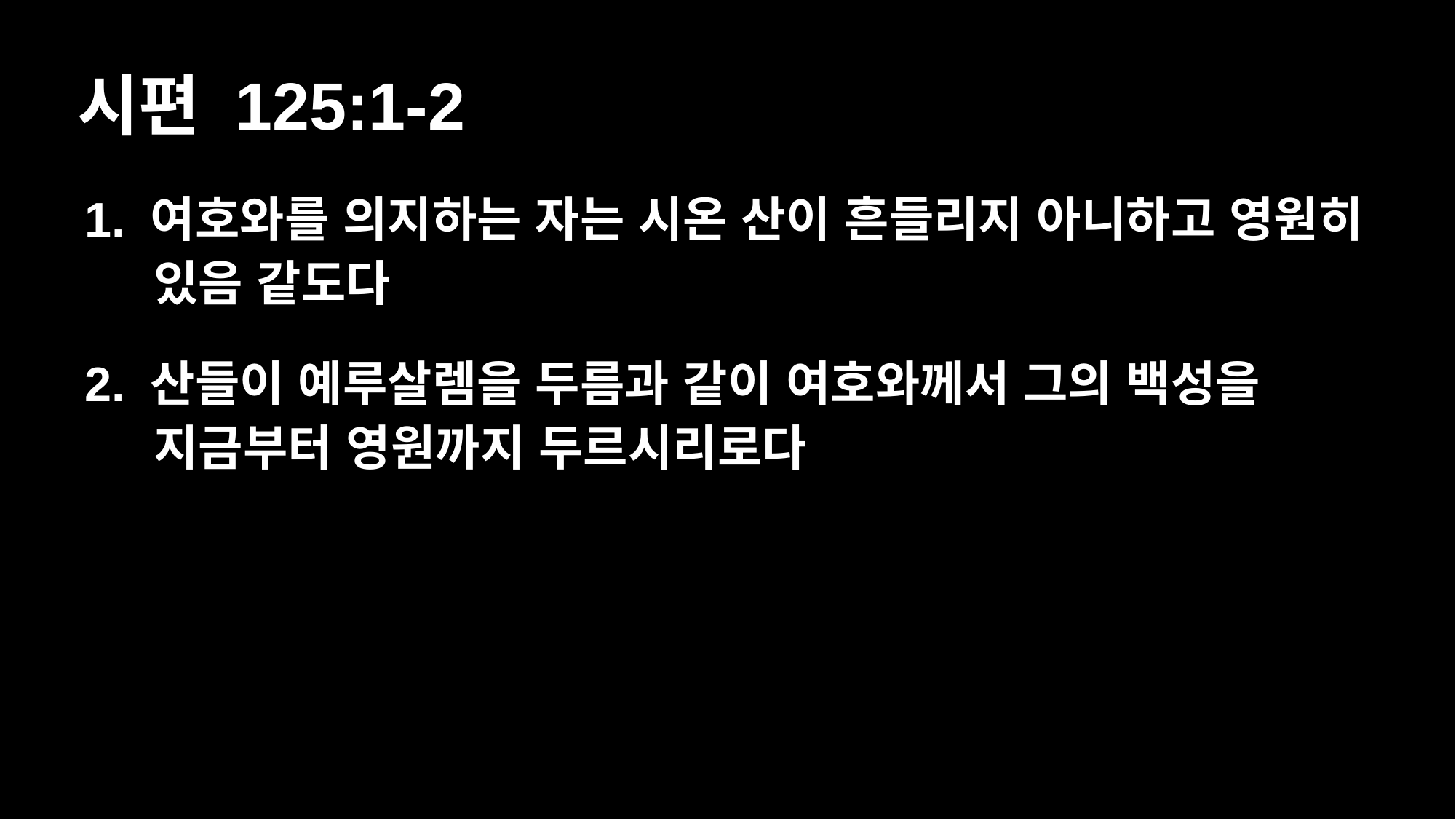

# 시편 125:1-2
1. 여호와를 의지하는 자는 시온 산이 흔들리지 아니하고 영원히 있음 같도다
2. 산들이 예루살렘을 두름과 같이 여호와께서 그의 백성을 지금부터 영원까지 두르시리로다